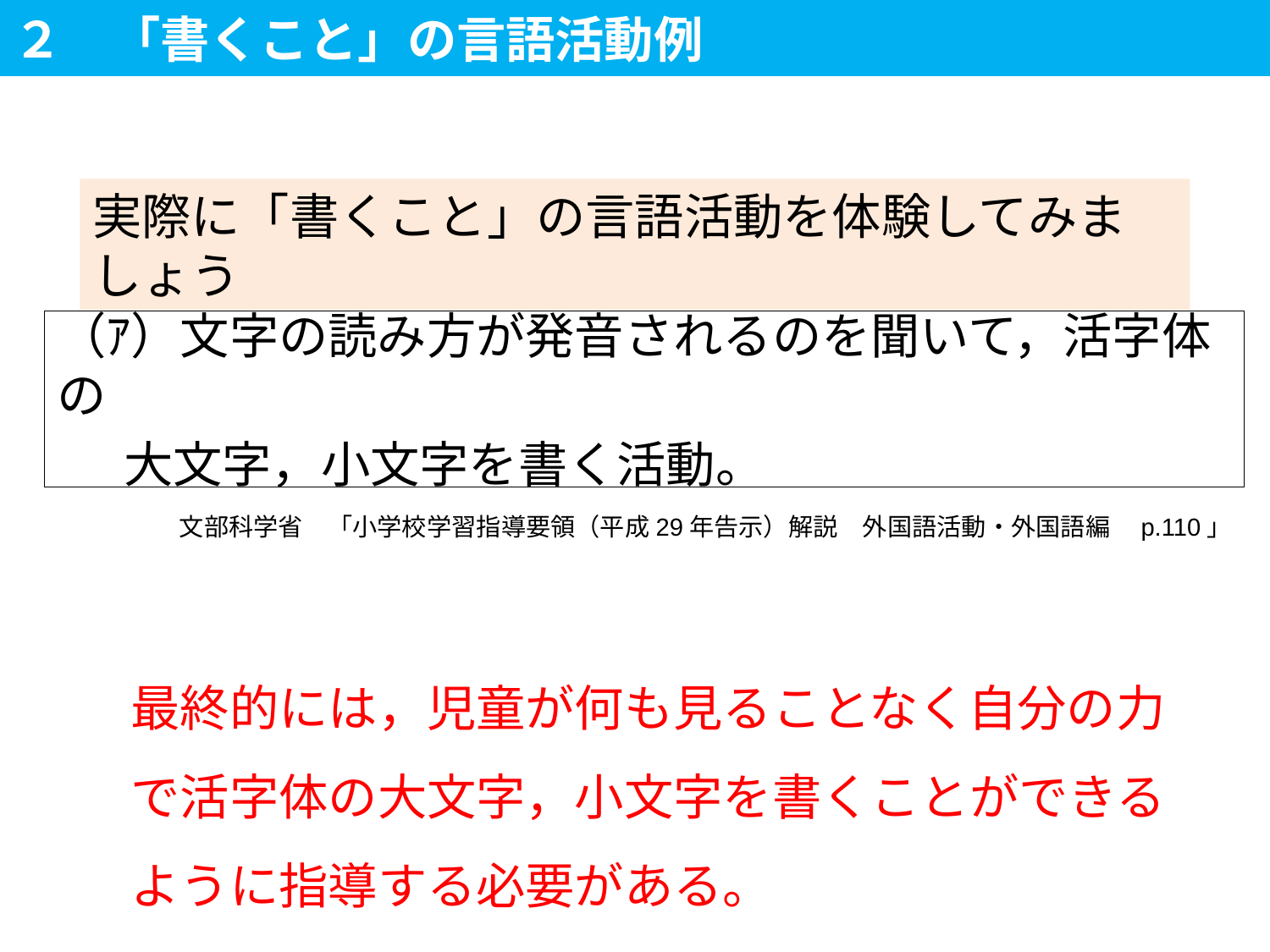

２　「書くこと」の言語活動例
実際に「書くこと」の言語活動を体験してみましょう
（ｱ）文字の読み方が発音されるのを聞いて，活字体の
     大文字，小文字を書く活動。
文部科学省　「小学校学習指導要領（平成29年告示）解説　外国語活動・外国語編　p.110」
最終的には，児童が何も見ることなく自分の力で活字体の大文字，小文字を書くことができるように指導する必要がある。